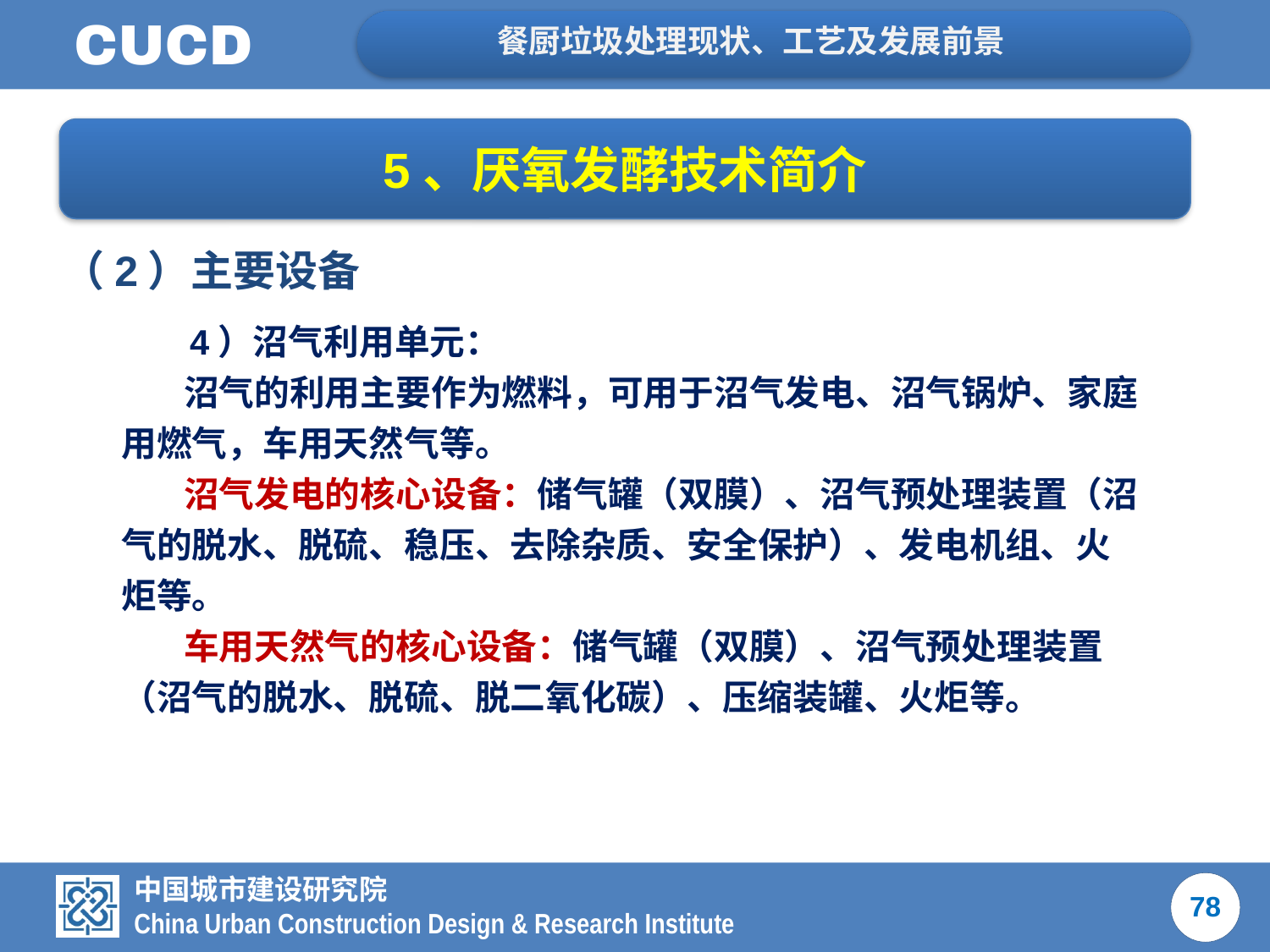

5、厌氧发酵技术简介
（2）主要设备
       4）沼气利用单元：
沼气的利用主要作为燃料，可用于沼气发电、沼气锅炉、家庭用燃气，车用天然气等。
沼气发电的核心设备：储气罐（双膜）、沼气预处理装置（沼气的脱水、脱硫、稳压、去除杂质、安全保护）、发电机组、火炬等。
车用天然气的核心设备：储气罐（双膜）、沼气预处理装置（沼气的脱水、脱硫、脱二氧化碳）、压缩装罐、火炬等。
78